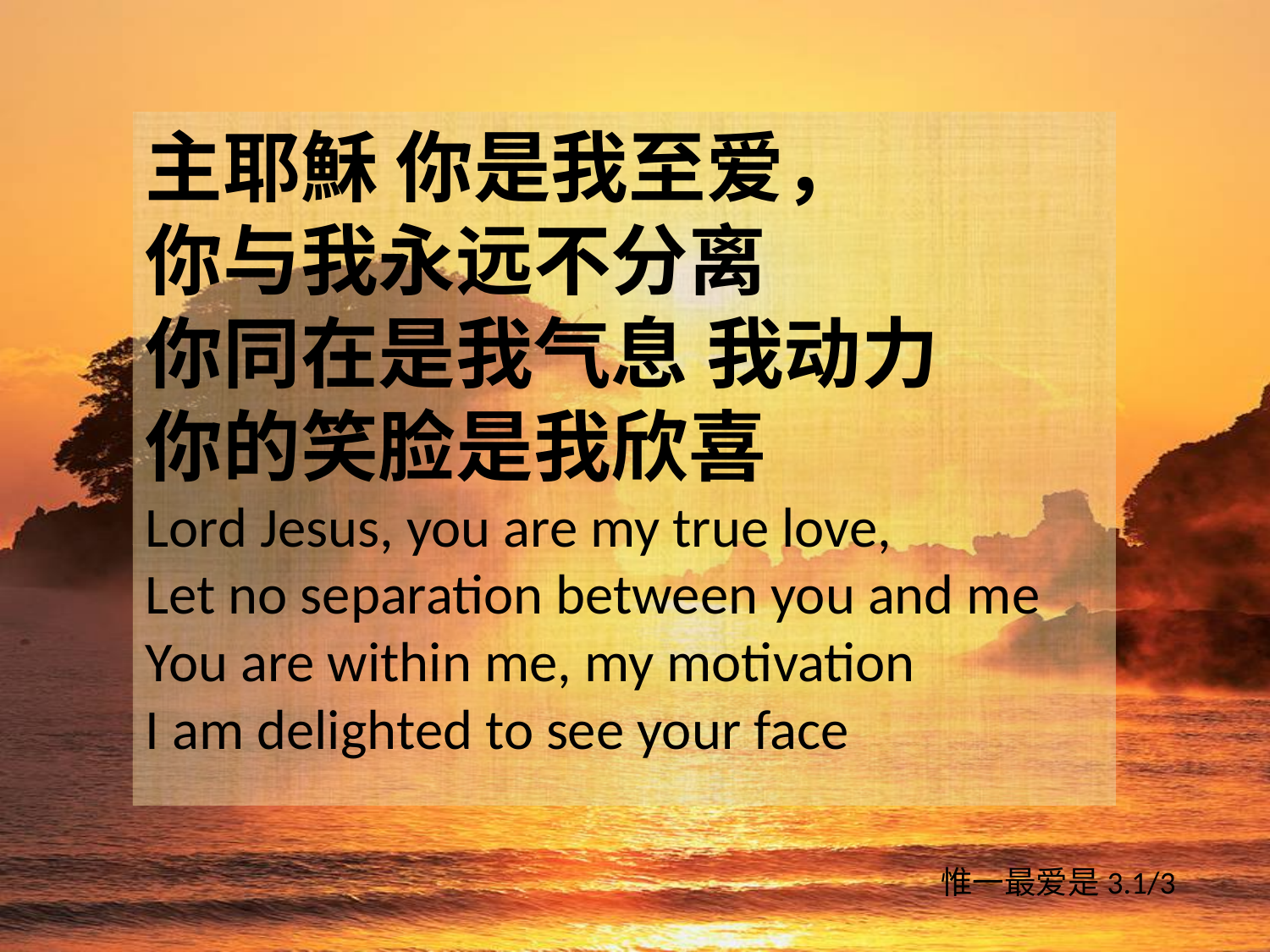

主耶穌 你是我至爱，
你与我永远不分离
你同在是我气息 我动力
你的笑脸是我欣喜
Lord Jesus, you are my true love,
Let no separation between you and me
You are within me, my motivation
I am delighted to see your face

惟一最爱是3.1/3